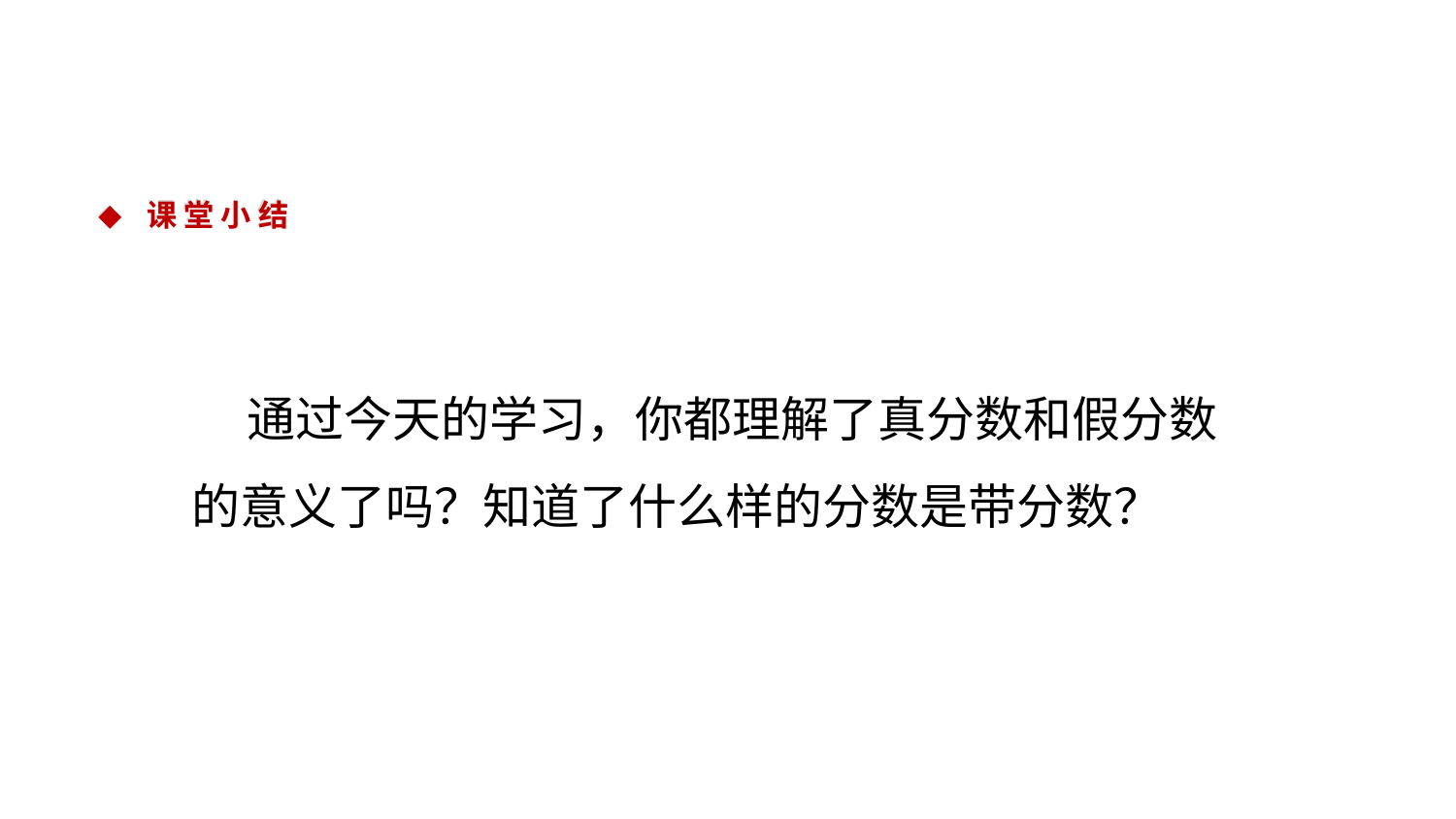

课 堂 小 结
    通过今天的学习，你都理解了真分数和假分数的意义了吗？知道了什么样的分数是带分数？